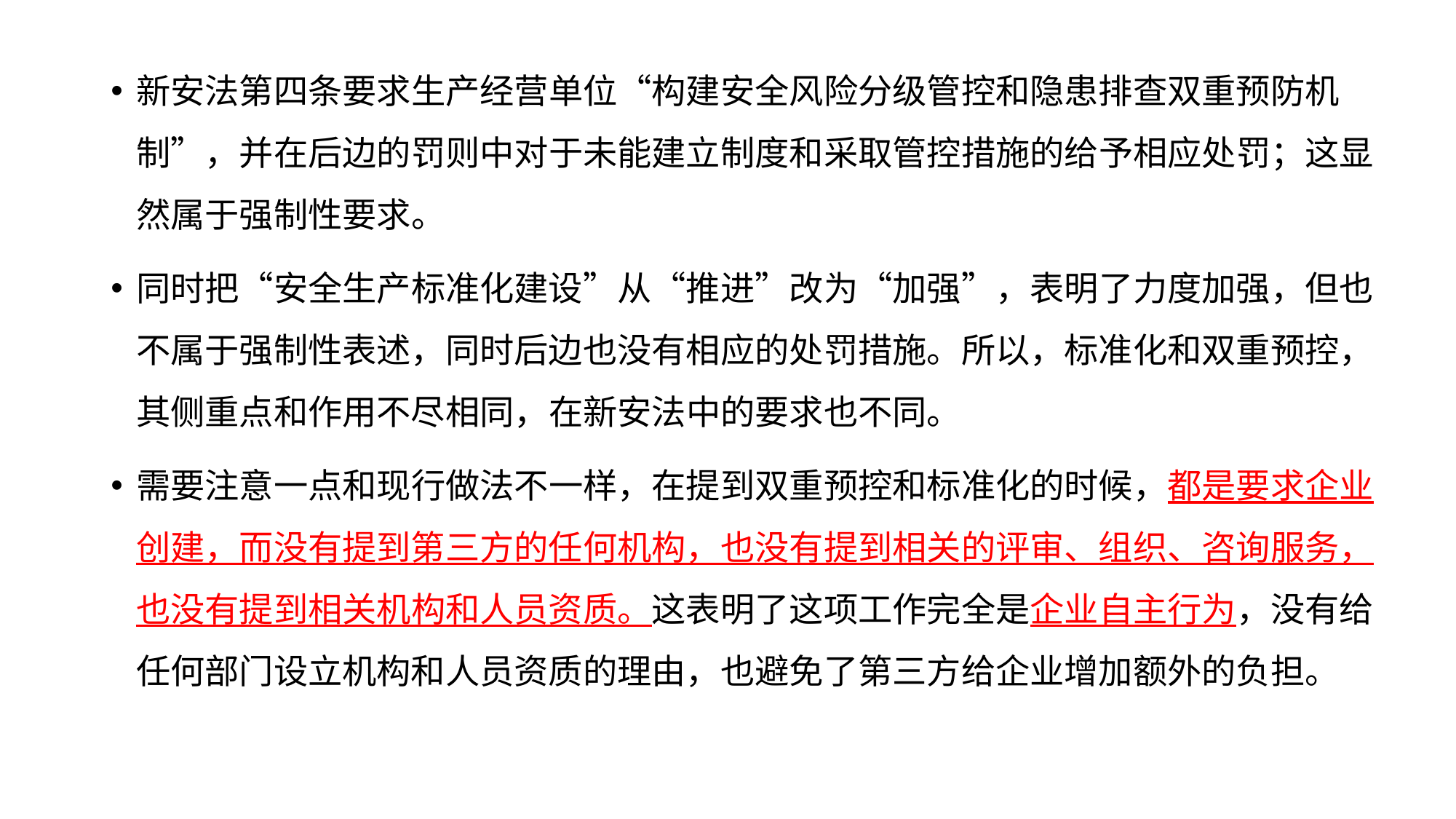

#
新安法第四条要求生产经营单位“构建安全风险分级管控和隐患排查双重预防机制”，并在后边的罚则中对于未能建立制度和采取管控措施的给予相应处罚；这显然属于强制性要求。
同时把“安全生产标准化建设”从“推进”改为“加强”，表明了力度加强，但也不属于强制性表述，同时后边也没有相应的处罚措施。所以，标准化和双重预控，其侧重点和作用不尽相同，在新安法中的要求也不同。
需要注意一点和现行做法不一样，在提到双重预控和标准化的时候，都是要求企业创建，而没有提到第三方的任何机构，也没有提到相关的评审、组织、咨询服务，也没有提到相关机构和人员资质。这表明了这项工作完全是企业自主行为，没有给任何部门设立机构和人员资质的理由，也避免了第三方给企业增加额外的负担。
130